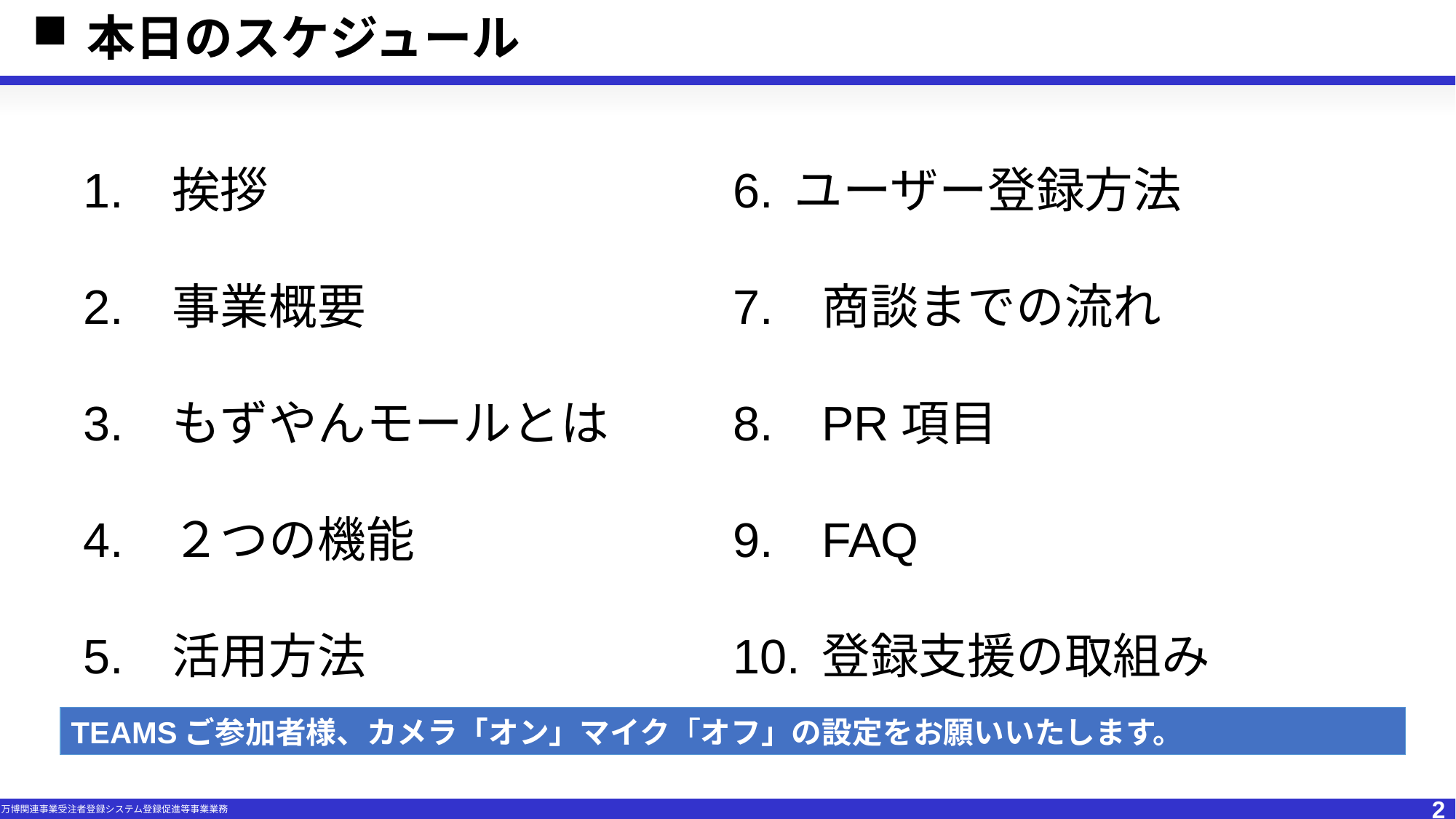

# 本日のスケジュール
挨拶
事業概要
もずやんモールとは
２つの機能
活用方法
ユーザー登録方法
商談までの流れ
PR項目
FAQ
登録支援の取組み
TEAMSご参加者様、カメラ「オン」マイク「オフ」の設定をお願いいたします。
2